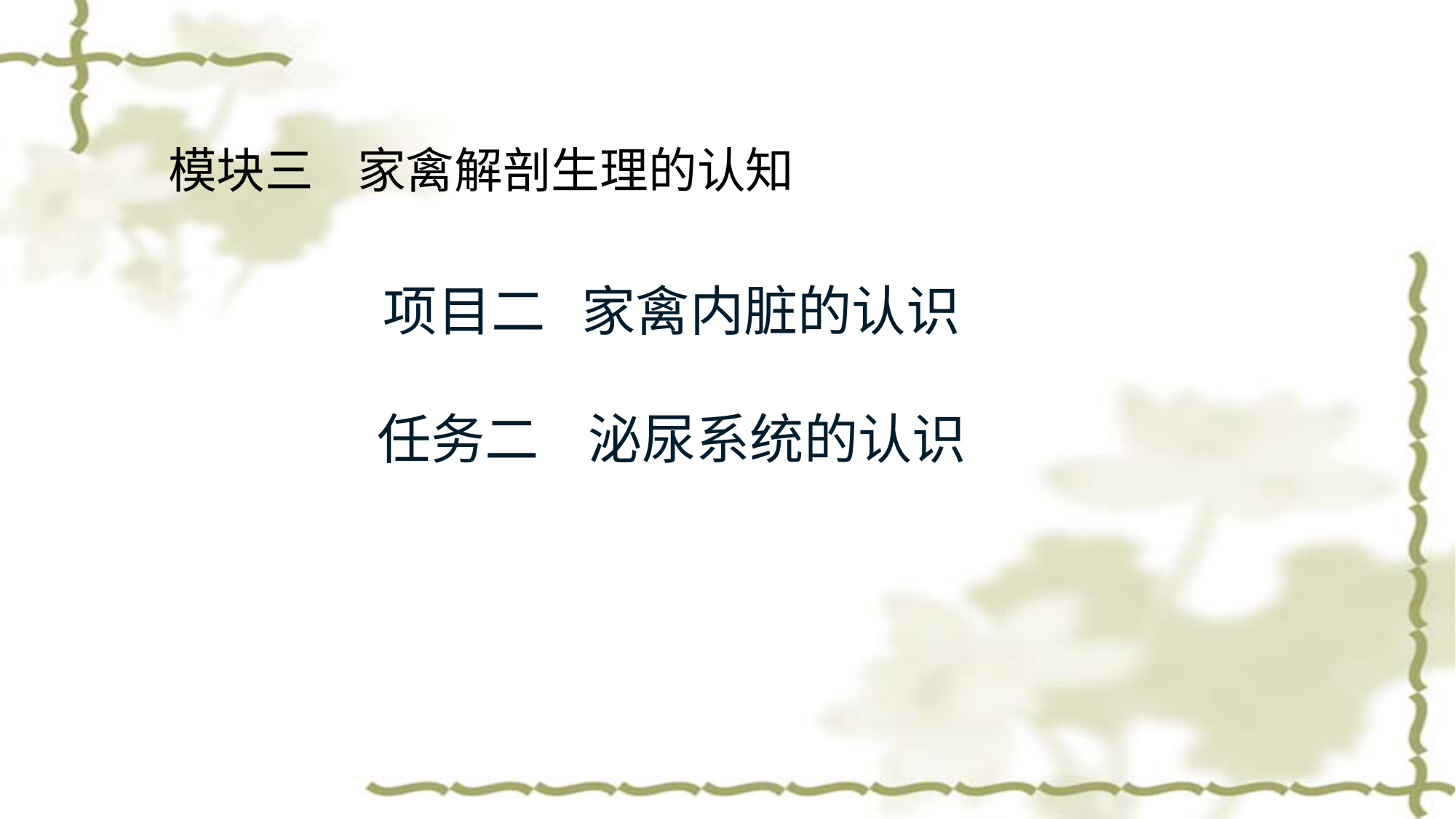

模块三    家禽解剖生理的认知
项目二   家禽内脏的认识

任务二    泌尿系统的认识